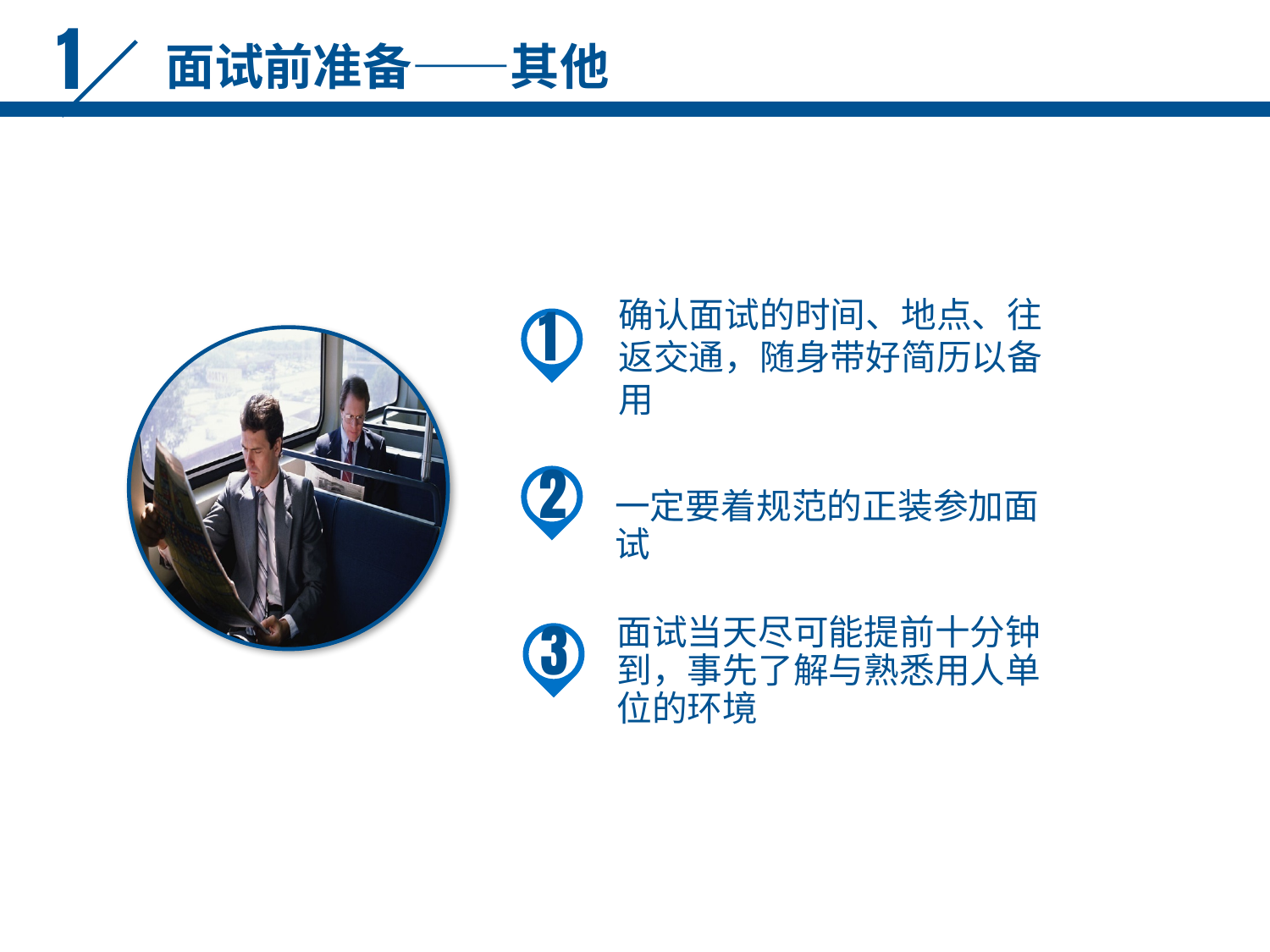

1
面试前准备——其他

确认面试的时间、地点、往返交通，随身带好简历以备用
1

2

一定要着规范的正装参加面试
面试当天尽可能提前十分钟到，事先了解与熟悉用人单位的环境

3